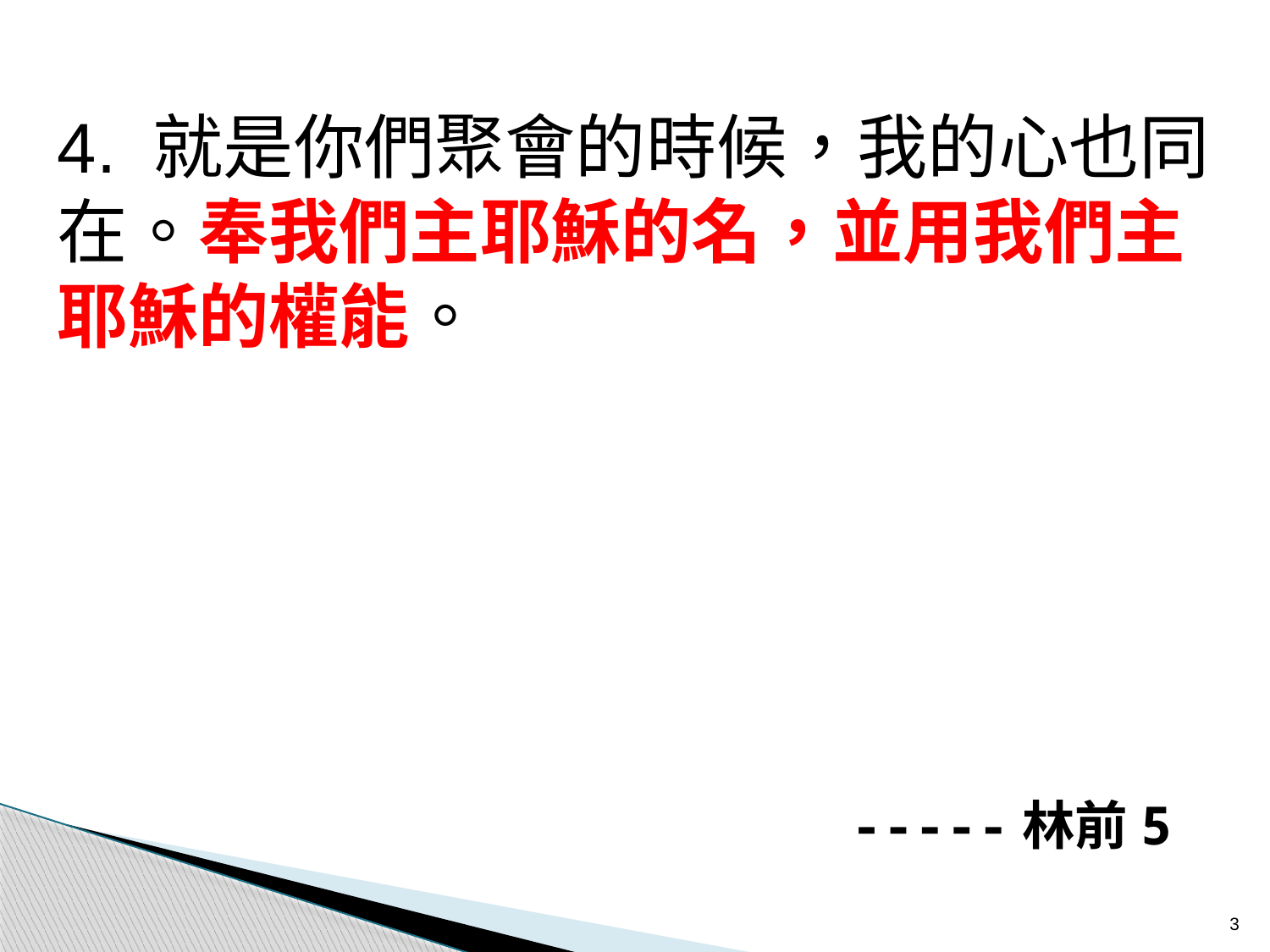

4. 就是你們聚會的時候，我的心也同在。奉我們主耶穌的名，並用我們主耶穌的權能。
-----林前5
3